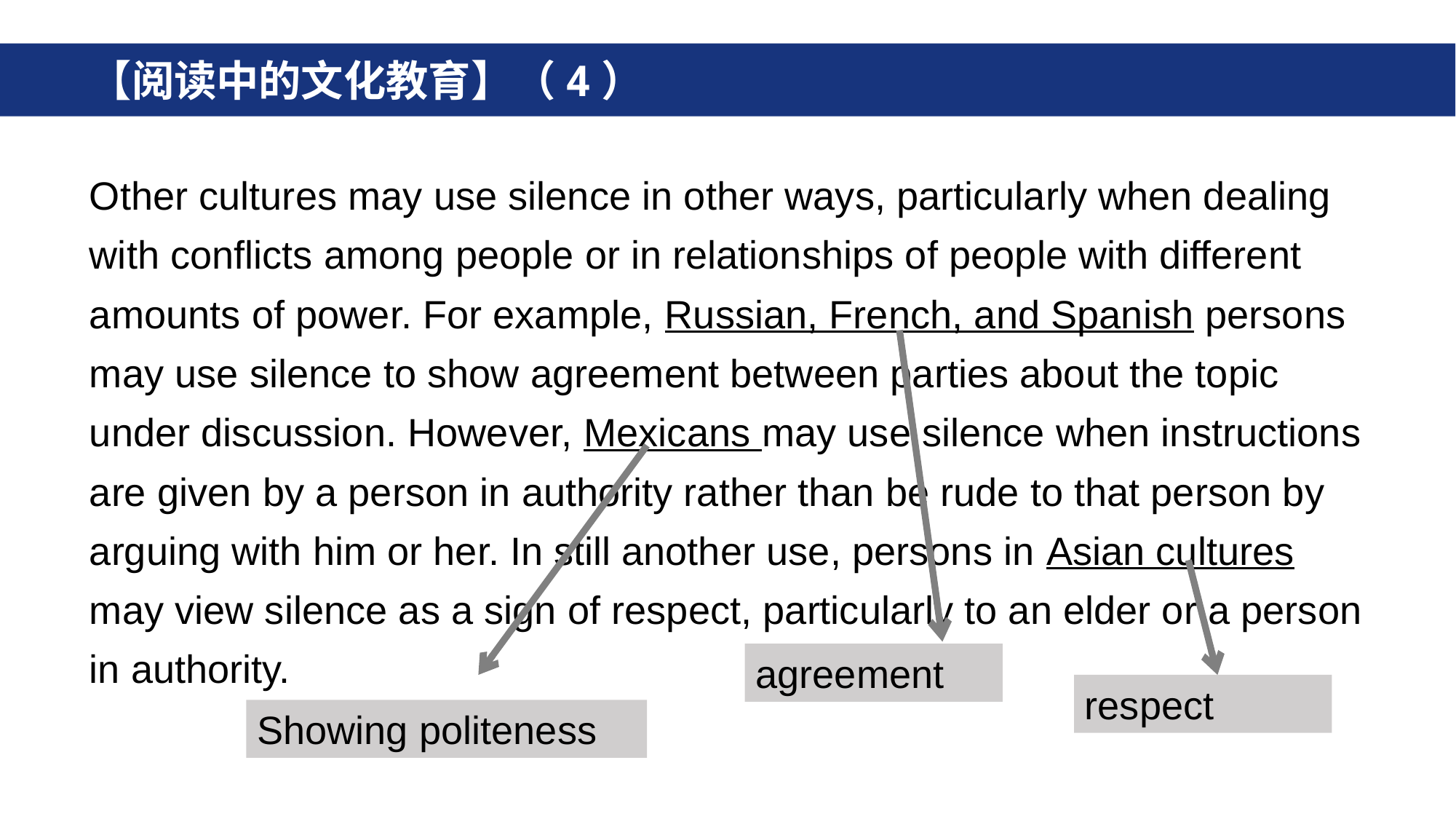

# 【阅读中的文化教育】（4）
Other cultures may use silence in other ways, particularly when dealing with conflicts among people or in relationships of people with different amounts of power. For example, Russian, French, and Spanish persons may use silence to show agreement between parties about the topic under discussion. However, Mexicans may use silence when instructions are given by a person in authority rather than be rude to that person by arguing with him or her. In still another use, persons in Asian cultures may view silence as a sign of respect, particularly to an elder or a person in authority.
agreement
respect
Showing politeness